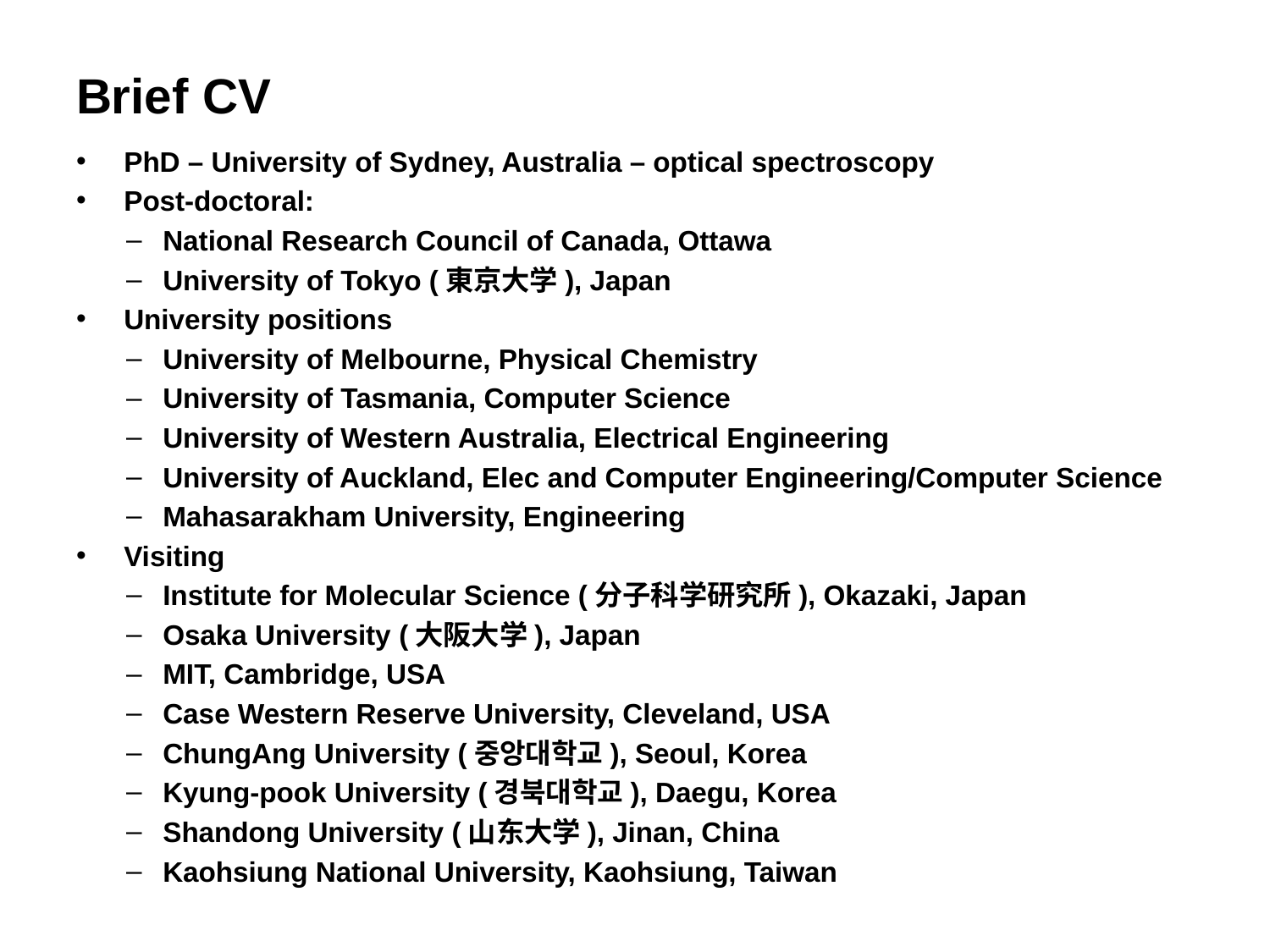

# Brief CV
PhD – University of Sydney, Australia – optical spectroscopy
Post-doctoral:
National Research Council of Canada, Ottawa
University of Tokyo (東京大学), Japan
University positions
University of Melbourne, Physical Chemistry
University of Tasmania, Computer Science
University of Western Australia, Electrical Engineering
University of Auckland, Elec and Computer Engineering/Computer Science
Mahasarakham University, Engineering
Visiting
Institute for Molecular Science (分子科学研究所), Okazaki, Japan
Osaka University (大阪大学), Japan
MIT, Cambridge, USA
Case Western Reserve University, Cleveland, USA
ChungAng University (중앙대학교), Seoul, Korea
Kyung-pook University (경북대학교), Daegu, Korea
Shandong University (山东大学), Jinan, China
Kaohsiung National University, Kaohsiung, Taiwan